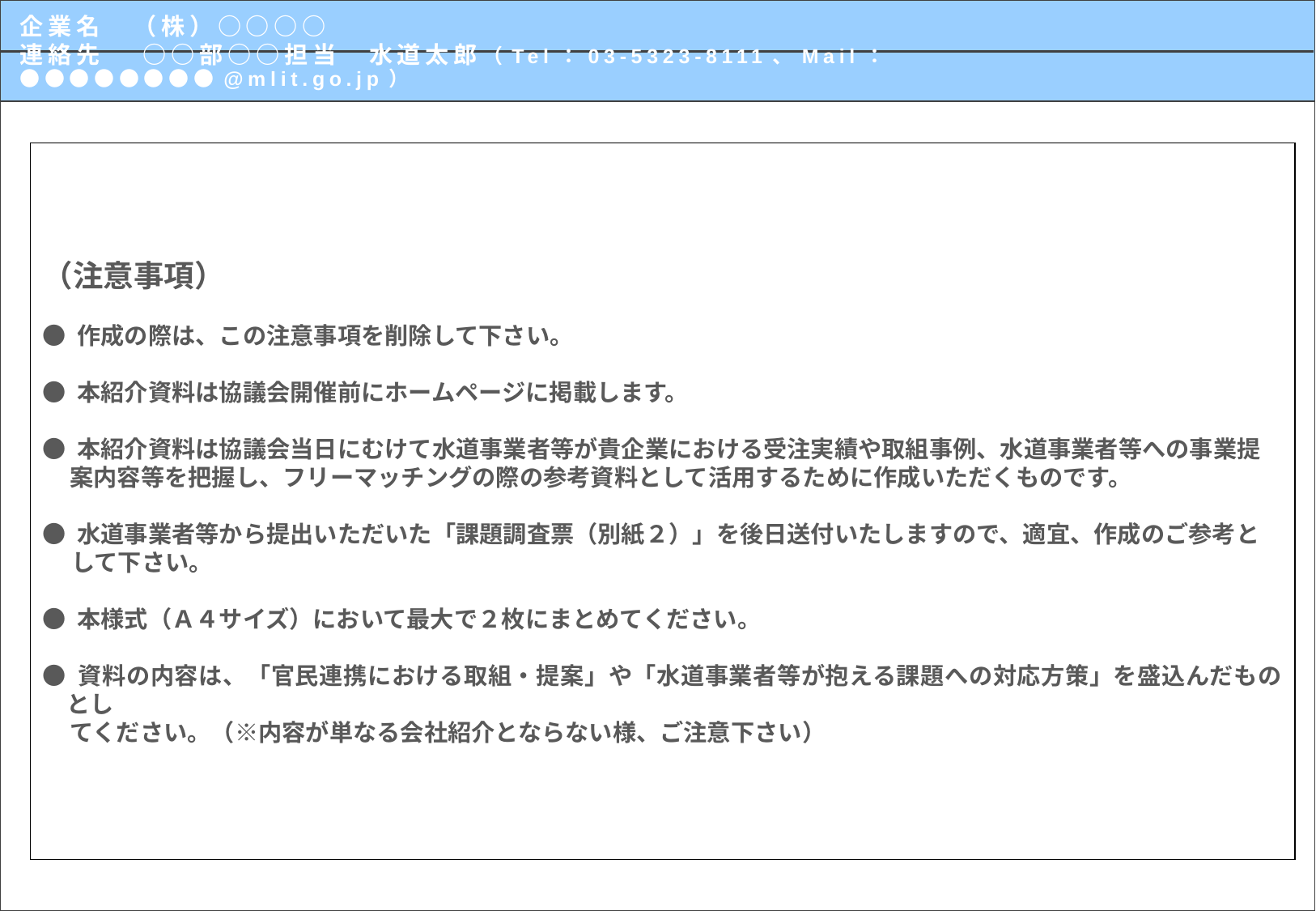

# 企業名　（株）○○○○
連絡先　 ○○部○○担当　水道太郎（Tel：03-5323-8111、Mail：●●●●●●●●@mlit.go.jp）

（注意事項）

● 作成の際は、この注意事項を削除して下さい。

● 本紹介資料は協議会開催前にホームページに掲載します。

● 本紹介資料は協議会当日にむけて水道事業者等が貴企業における受注実績や取組事例、水道事業者等への事業提
    案内容等を把握し、フリーマッチングの際の参考資料として活用するために作成いただくものです。

● 水道事業者等から提出いただいた「課題調査票（別紙２）」を後日送付いたしますので、適宜、作成のご参考と
　 して下さい。

● 本様式（Ａ４サイズ）において最大で２枚にまとめてください。

● 資料の内容は、「官民連携における取組・提案」や「水道事業者等が抱える課題への対応方策」を盛込んだものとし
    てください。（※内容が単なる会社紹介とならない様、ご注意下さい）